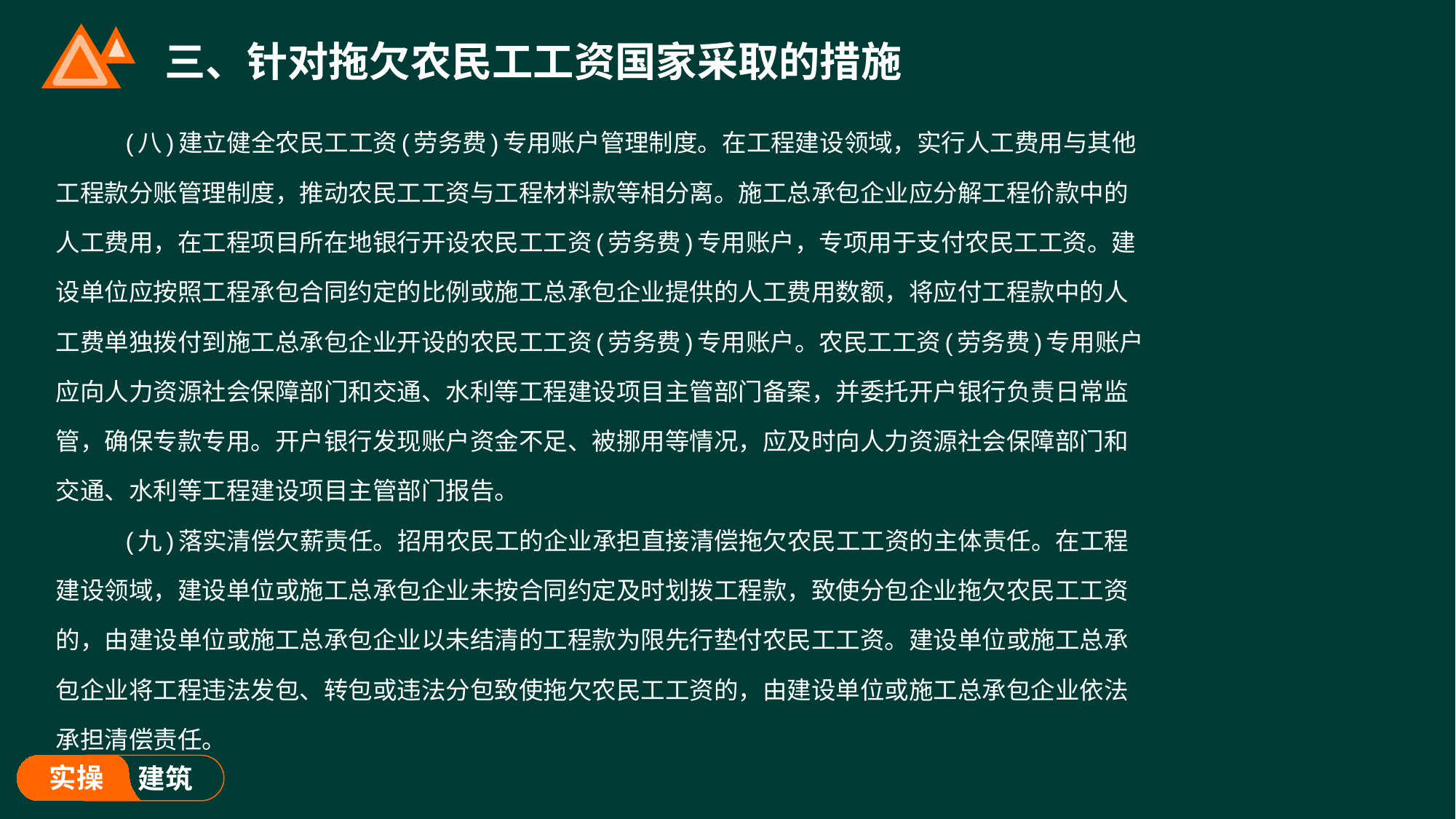

# 三、针对拖欠农民工工资国家采取的措施
(八)建立健全农民工工资(劳务费)专用账户管理制度。在工程建设领域，实行人工费用与其他工程款分账管理制度，推动农民工工资与工程材料款等相分离。施工总承包企业应分解工程价款中的人工费用，在工程项目所在地银行开设农民工工资(劳务费)专用账户，专项用于支付农民工工资。建设单位应按照工程承包合同约定的比例或施工总承包企业提供的人工费用数额，将应付工程款中的人工费单独拨付到施工总承包企业开设的农民工工资(劳务费)专用账户。农民工工资(劳务费)专用账户应向人力资源社会保障部门和交通、水利等工程建设项目主管部门备案，并委托开户银行负责日常监管，确保专款专用。开户银行发现账户资金不足、被挪用等情况，应及时向人力资源社会保障部门和交通、水利等工程建设项目主管部门报告。
(九)落实清偿欠薪责任。招用农民工的企业承担直接清偿拖欠农民工工资的主体责任。在工程建设领域，建设单位或施工总承包企业未按合同约定及时划拨工程款，致使分包企业拖欠农民工工资的，由建设单位或施工总承包企业以未结清的工程款为限先行垫付农民工工资。建设单位或施工总承包企业将工程违法发包、转包或违法分包致使拖欠农民工工资的，由建设单位或施工总承包企业依法承担清偿责任。